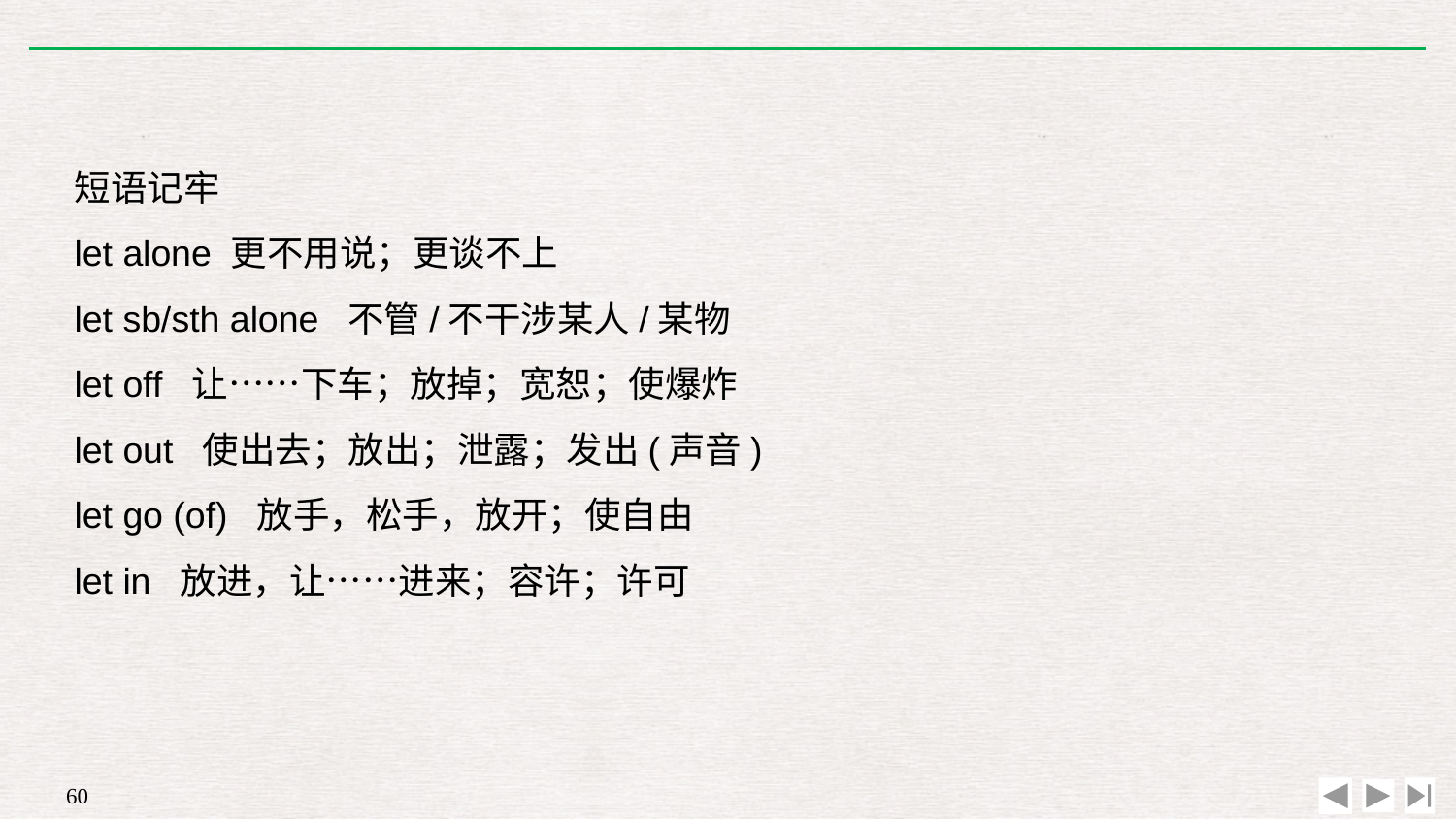

短语记牢
let alone 更不用说；更谈不上
let sb/sth alone  不管/不干涉某人/某物
let off  让……下车；放掉；宽恕；使爆炸
let out  使出去；放出；泄露；发出(声音)
let go (of)  放手，松手，放开；使自由
let in  放进，让……进来；容许；许可